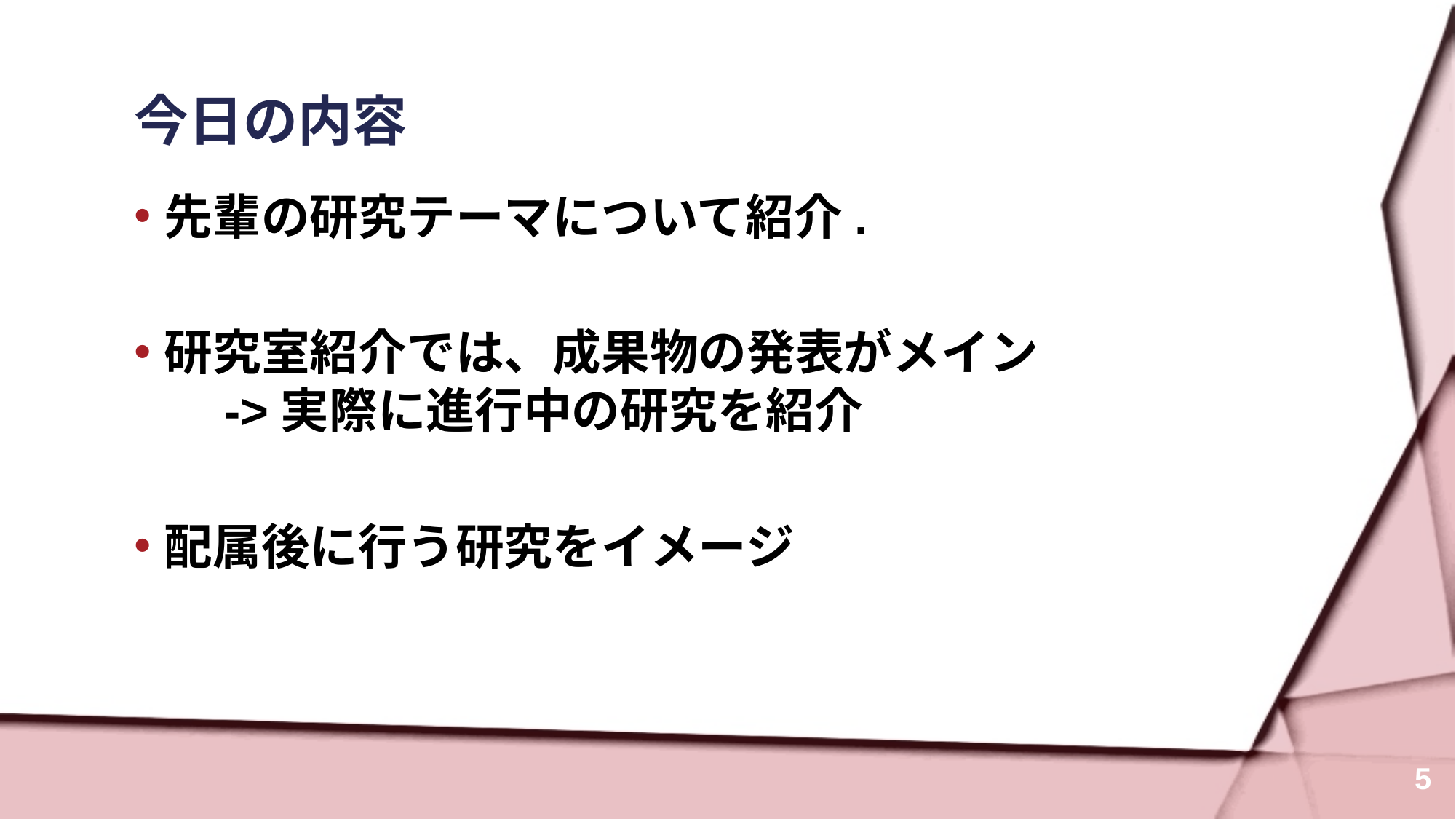

# 今日の内容
先輩の研究テーマについて紹介.

研究室紹介では、成果物の発表がメイン　　　　　　　->実際に進行中の研究を紹介

配属後に行う研究をイメージ

5